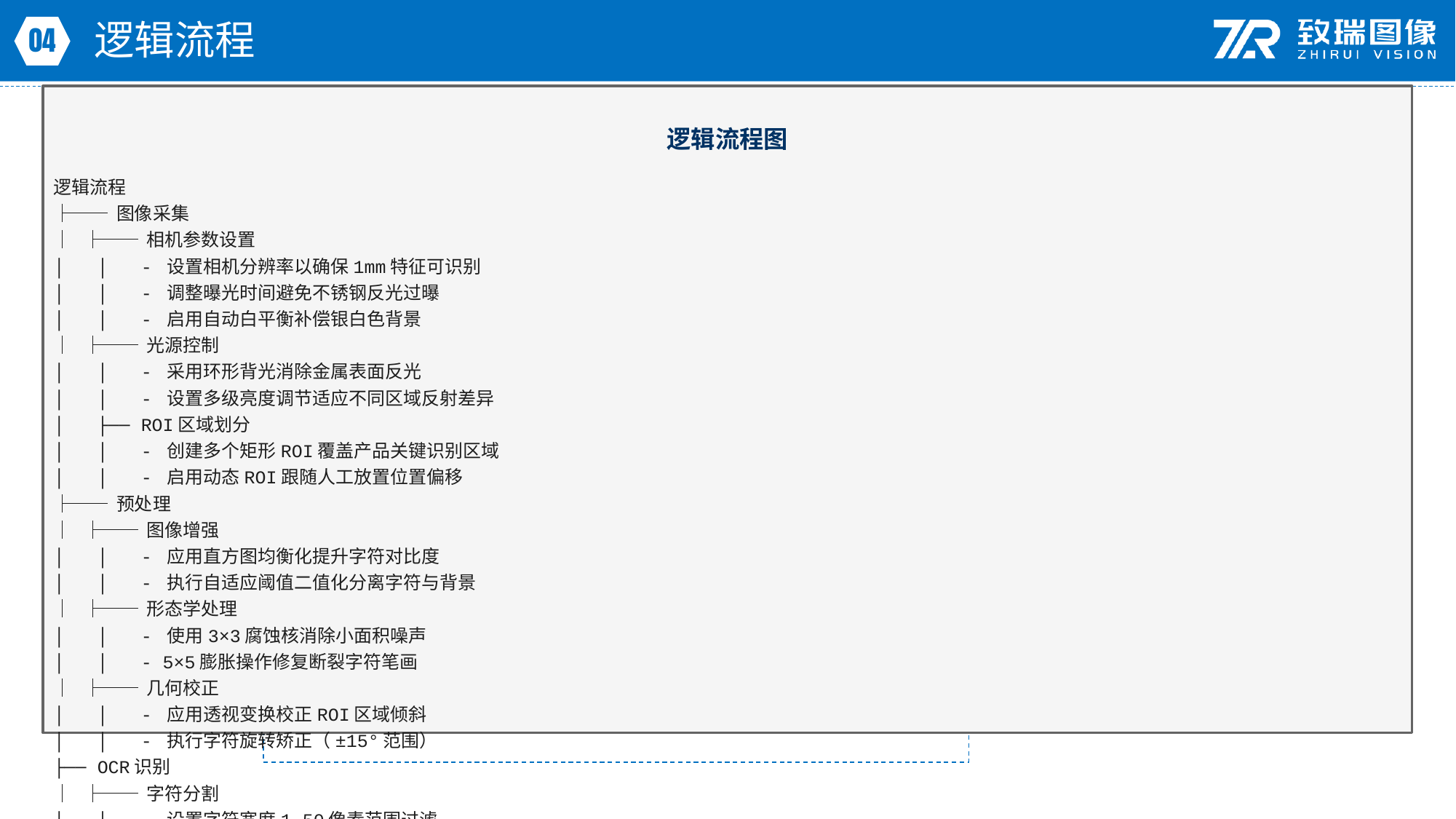

逻辑流程
04

逻辑流程图
逻辑流程
├── 图像采集
│   ├── 相机参数设置
│   │   - 设置相机分辨率以确保1mm特征可识别
│   │   - 调整曝光时间避免不锈钢反光过曝
│   │   - 启用自动白平衡补偿银白色背景
│   ├── 光源控制
│   │   - 采用环形背光消除金属表面反光
│   │   - 设置多级亮度调节适应不同区域反射差异
│   ├── ROI区域划分
│   │   - 创建多个矩形ROI覆盖产品关键识别区域
│   │   - 启用动态ROI跟随人工放置位置偏移
├── 预处理
│   ├── 图像增强
│   │   - 应用直方图均衡化提升字符对比度
│   │   - 执行自适应阈值二值化分离字符与背景
│   ├── 形态学处理
│   │   - 使用3×3腐蚀核消除小面积噪声
│   │   - 5×5膨胀操作修复断裂字符笔画
│   ├── 几何校正
│   │   - 应用透视变换校正ROI区域倾斜
│   │   - 执行字符旋转矫正（±15°范围）
├── OCR识别
│   ├── 字符分割
│   │   - 设置字符宽度1-50像素范围过滤
│   │   - 配置水平/垂直间距阈值防止粘连
│   ├── 模型训练
│   │   - 导入标准字体样本库（Arial, Times New Roman）
│   │   - 自定义训练特殊字符模板（如带下划线数字）
│   ├── 识别参数
│   │   - 启用多语言支持（英文字母+数字）
│   │   - 设置置信度阈值≥95%判定有效
├── 结果处理
│   ├── 合格判定
│   │   - 对比识别结果与预设字符库
│   │   - 记录连续3次识别一致性验证
│   ├── 数据记录
│   │   - 存储识别结果到CSV文件（含时间戳）
│   │   - 异常结果自动截图存档
│   ├── 设备联动
│   │   - 通过DIO输出合格/NG信号
│   │   - 触发LED指示灯状态反馈
└── 统计处理
    ├── 节拍监控
    │   - 记录单次识别耗时（目标≤5秒）
    │   - 统计每小时识别成功率
    └── 趋势分析
        - 生成月度识别错误类型分布图
        - 自动预警连续3次识别失败事件